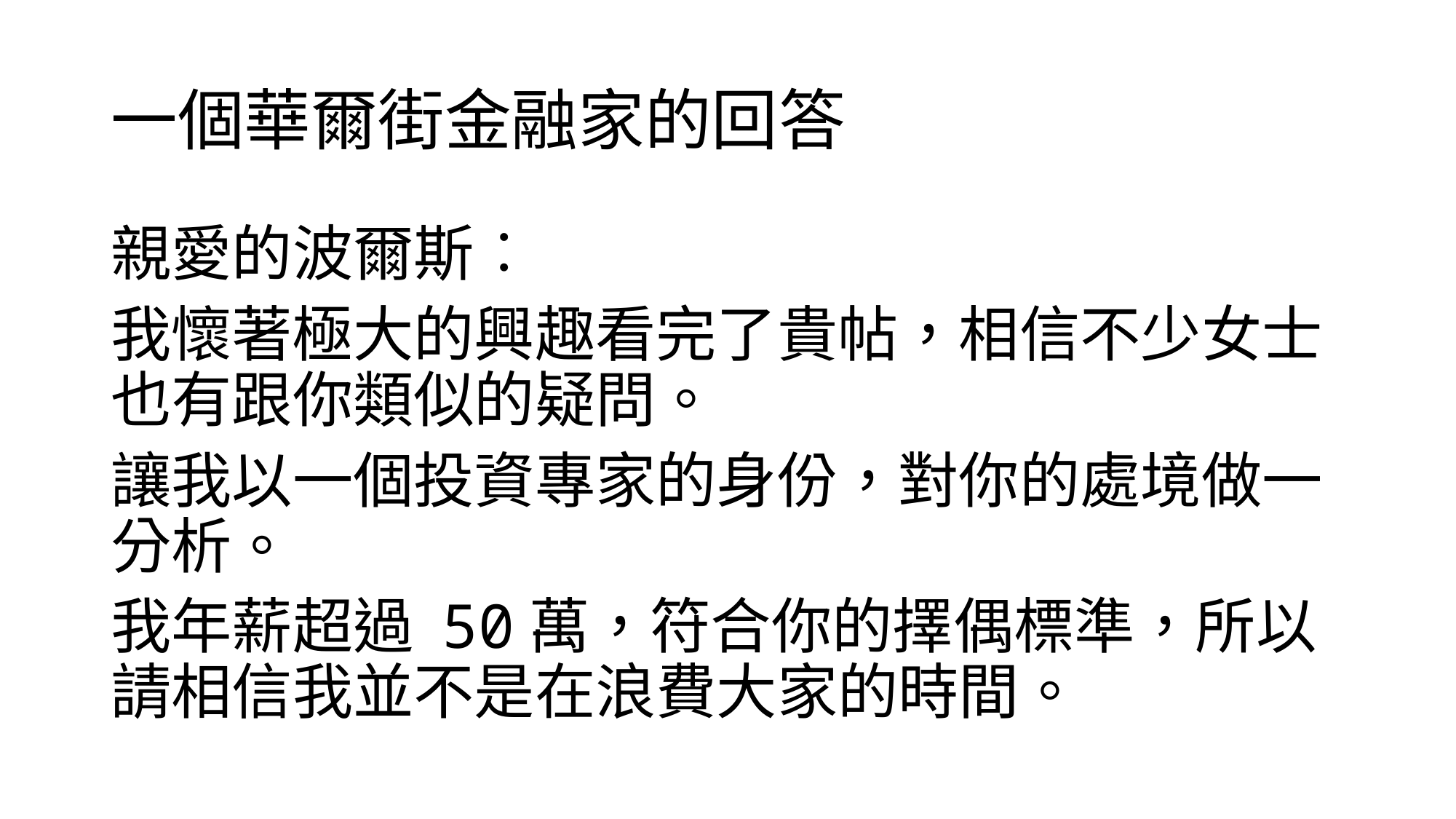

# 一個華爾街金融家的回答
親愛的波爾斯︰
我懷著極大的興趣看完了貴帖，相信不少女士也有跟你類似的疑問。
讓我以一個投資專家的身份，對你的處境做一分析。
我年薪超過 50萬，符合你的擇偶標準，所以請相信我並不是在浪費大家的時間。